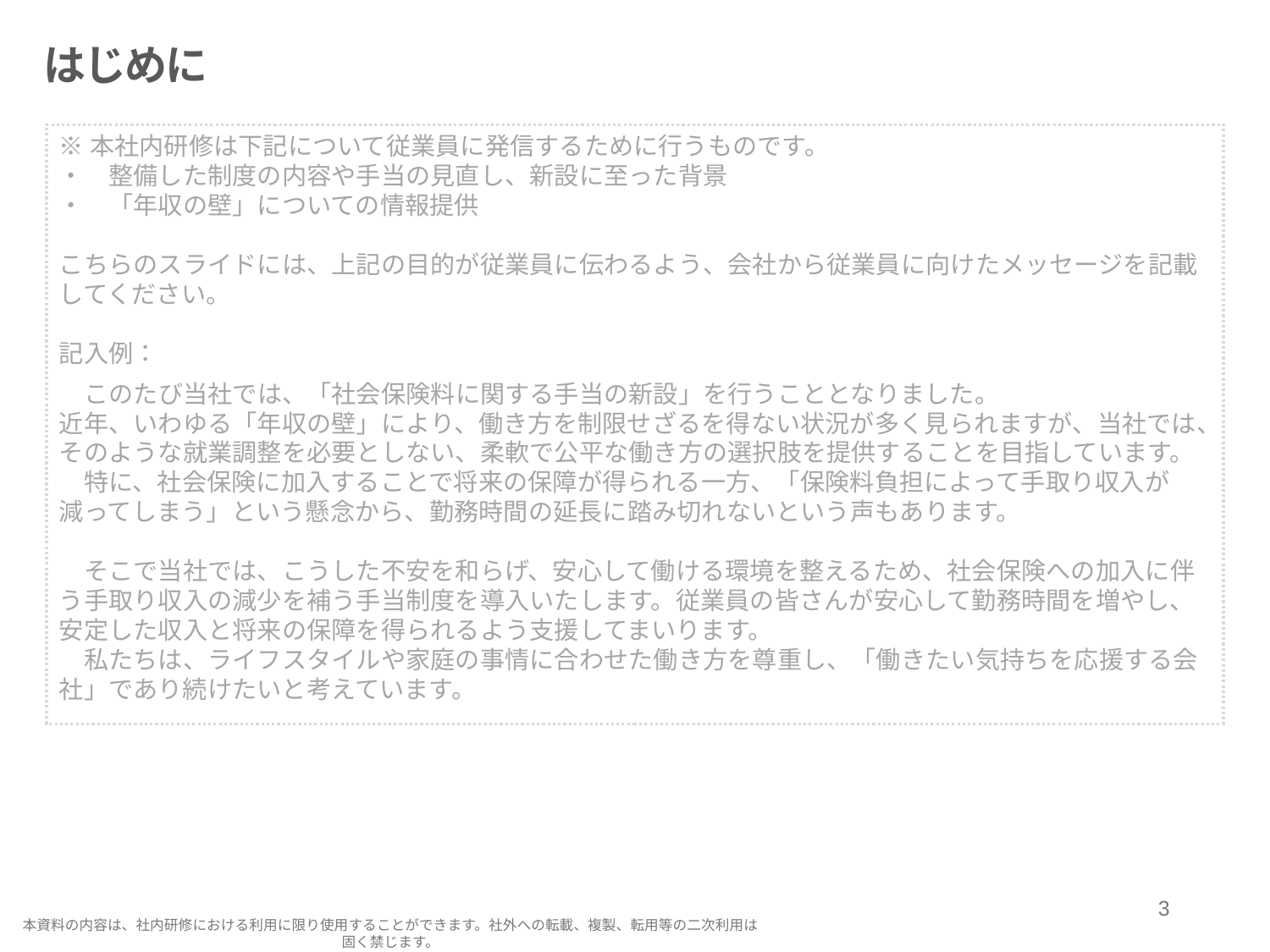

はじめに
※本社内研修は下記について従業員に発信するために行うものです。
・　整備した制度の内容や手当の見直し、新設に至った背景
・　「年収の壁」についての情報提供

こちらのスライドには、上記の目的が従業員に伝わるよう、会社から従業員に向けたメッセージを記載してください。

記入例：
　このたび当社では、「社会保険料に関する手当の新設」を行うこととなりました。
近年、いわゆる「年収の壁」により、働き方を制限せざるを得ない状況が多く見られますが、当社では、そのような就業調整を必要としない、柔軟で公平な働き方の選択肢を提供することを目指しています。
　特に、社会保険に加入することで将来の保障が得られる一方、「保険料負担によって手取り収入が減ってしまう」という懸念から、勤務時間の延長に踏み切れないという声もあります。

　そこで当社では、こうした不安を和らげ、安心して働ける環境を整えるため、社会保険への加入に伴う手取り収入の減少を補う手当制度を導入いたします。従業員の皆さんが安心して勤務時間を増やし、安定した収入と将来の保障を得られるよう支援してまいります。
　私たちは、ライフスタイルや家庭の事情に合わせた働き方を尊重し、「働きたい気持ちを応援する会社」であり続けたいと考えています。
3
本資料の内容は、社内研修における利用に限り使用することができます。社外への転載、複製、転用等の二次利用は固く禁じます。